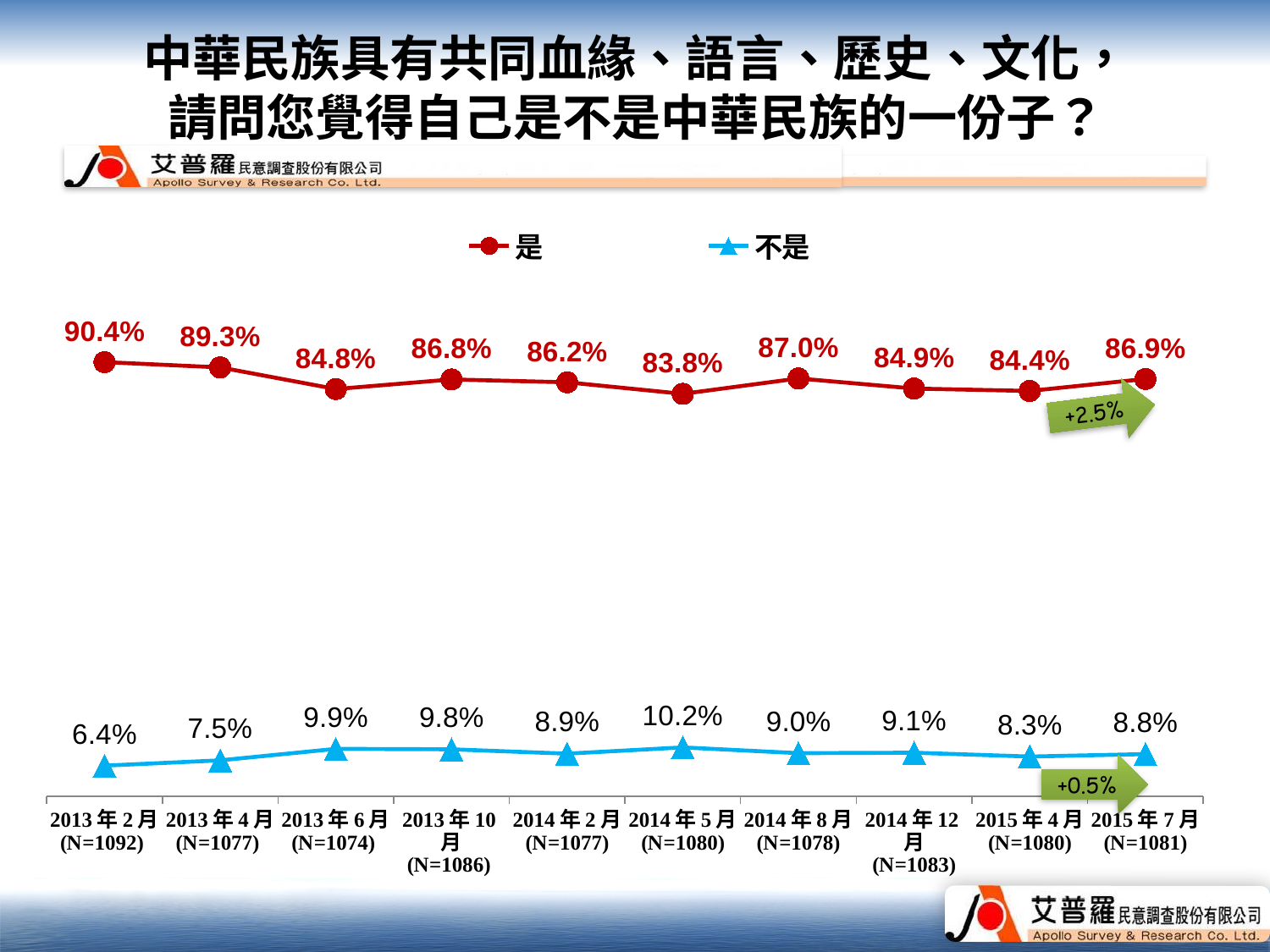

# 中華民族具有共同血緣、語言、歷史、文化， 請問您覺得自己是不是中華民族的一份子？

### Chart

| Category | 是 | 不是 |
|---|---|---|
| 2013年2月
(N=1092)  | 0.904 | 0.06400000000000002 |
| 2013年4月
(N=1077)  | 0.893 | 0.07500000000000001 |
| 2013年6月
(N=1074)  | 0.8480000000000001 | 0.09900000000000002 |
| 2013年10月
(N=1086)  | 0.8680000000000001 | 0.09800000000000002 |
| 2014年2月
(N=1077) | 0.8620000000000001 | 0.08900000000000004 |
| 2014年5月
(N=1080) | 0.8380000000000001 | 0.10199999999999998 |
| 2014年8月
(N=1078) | 0.8700000000000001 | 0.09000000000000001 |
| 2014年12月
(N=1083) | 0.8490000000000001 | 0.09100000000000003 |
| 2015年4月
(N=1080) | 0.8440000000000001 | 0.08300000000000002 |
| 2015年7月
(N=1081) | 0.8690000000000001 | 0.08800000000000002 |
+2.5%
+0.5%